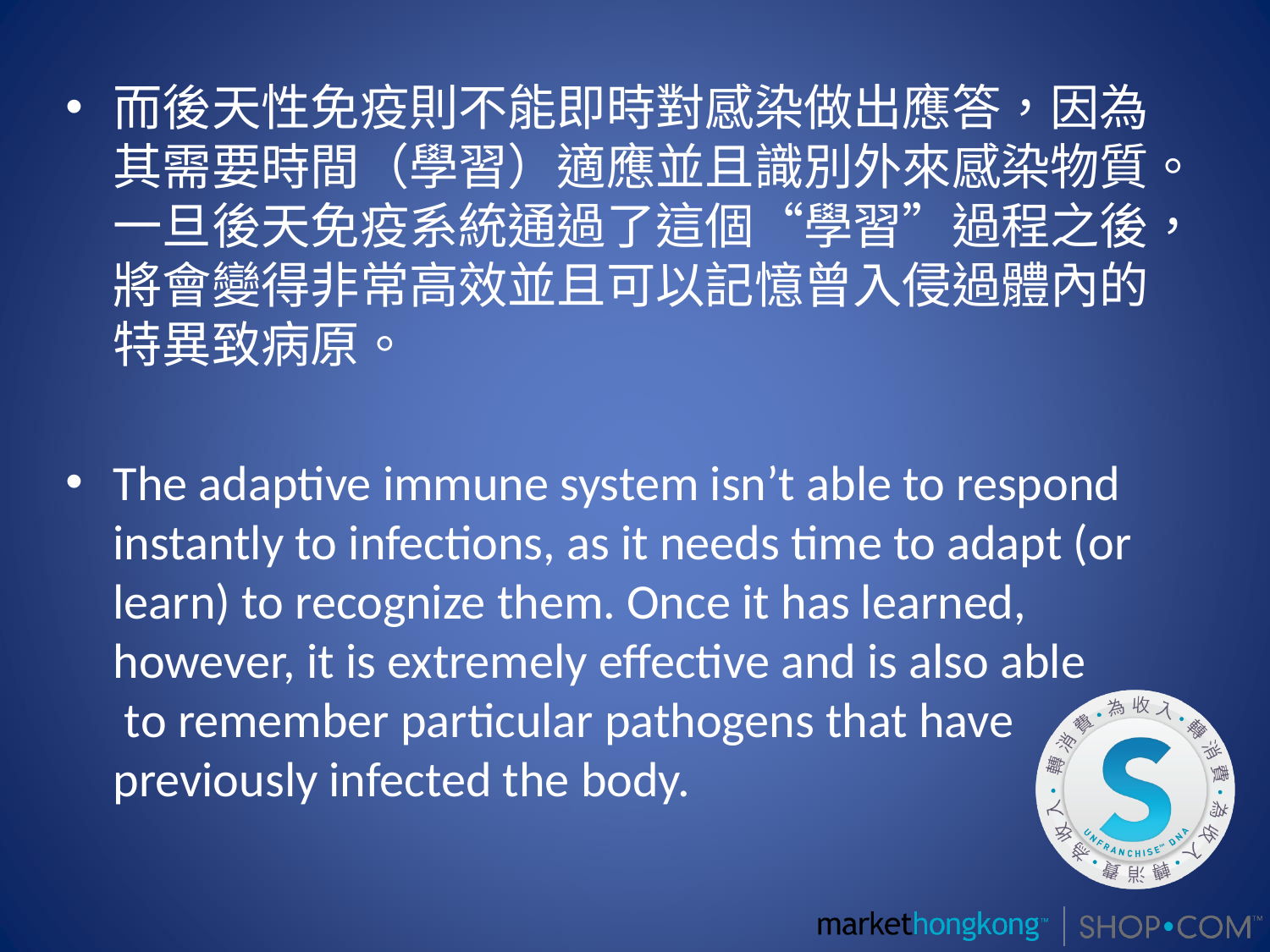

而後天性免疫則不能即時對感染做出應答，因為其需要時間（學習）適應並且識別外來感染物質。一旦後天免疫系統通過了這個“學習”過程之後，將會變得非常高效並且可以記憶曾入侵過體內的特異致病原。

The adaptive immune system isn’t able to respond instantly to infections, as it needs time to adapt (or learn) to recognize them. Once it has learned, however, it is extremely effective and is also able
 to remember particular pathogens that have
previously infected the body.